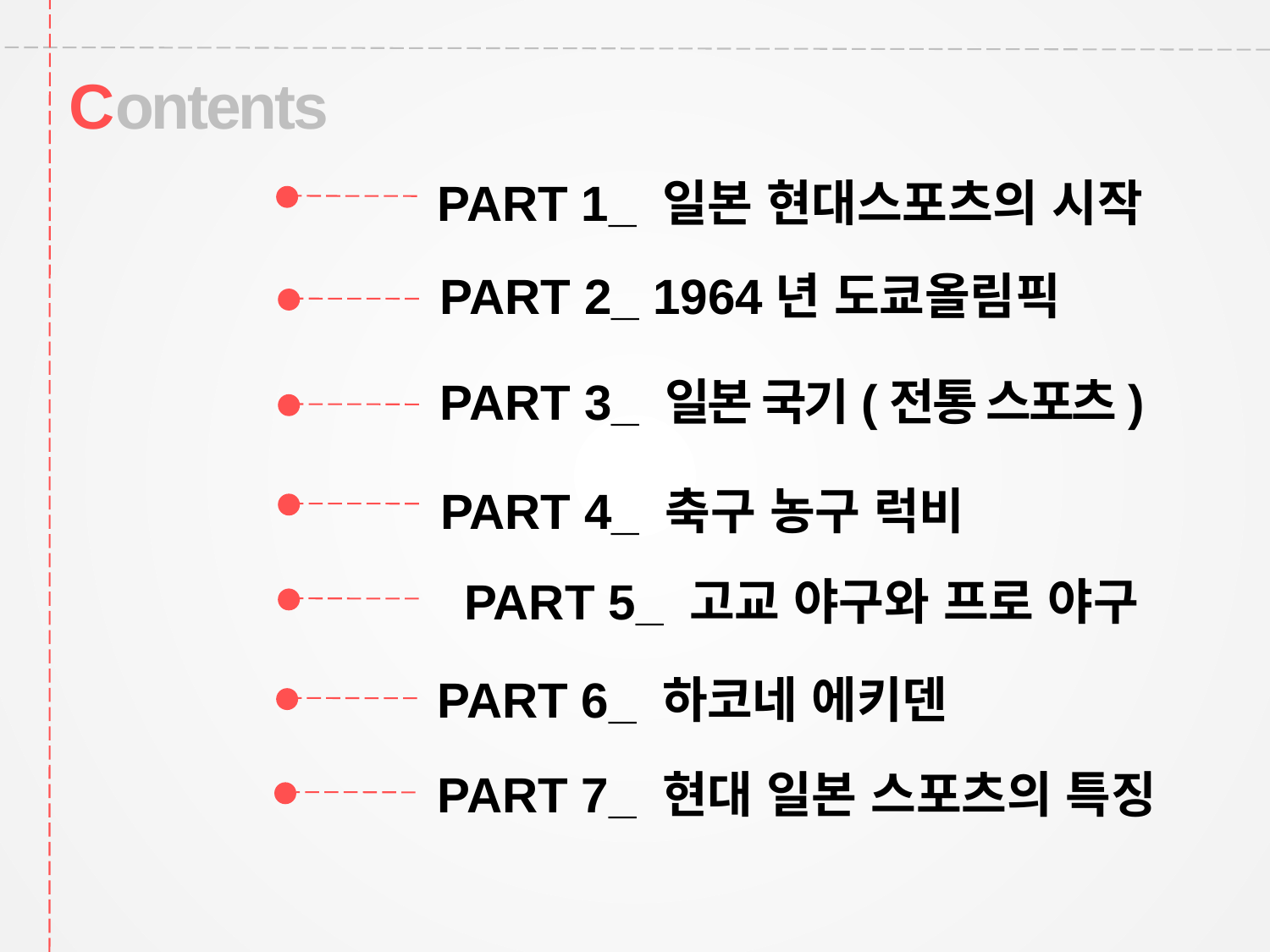

Contents
PART 1_ 일본 현대스포츠의 시작

PART 2_ 1964년 도쿄올림픽

PART 3_ 일본 국기(전통 스포츠)

PART 4_ 축구 농구 럭비

PART 5_ 고교 야구와 프로 야구

PART 6_ 하코네 에키덴

PART 7_ 현대 일본 스포츠의 특징